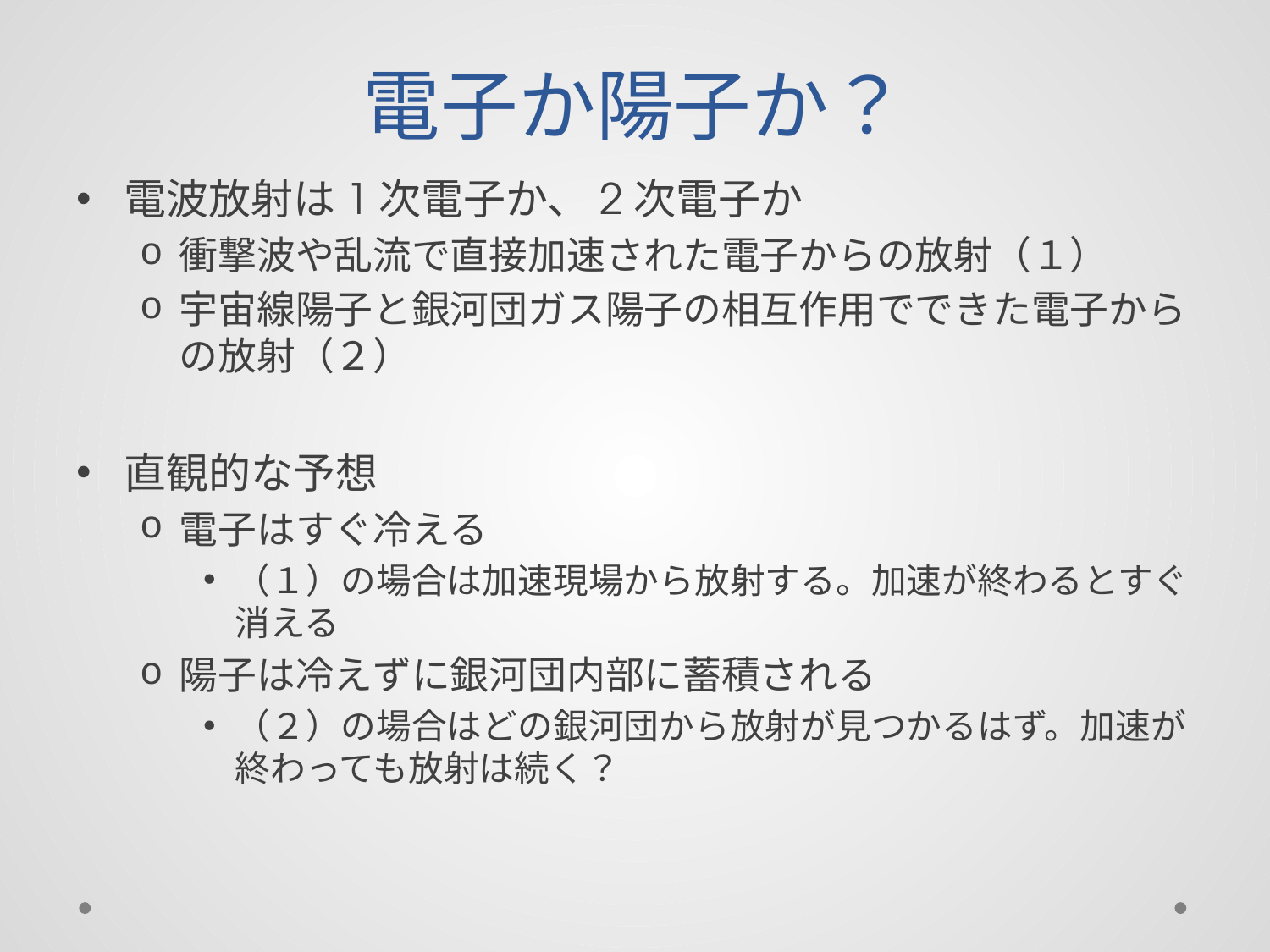

# 電子か陽子か？
電波放射は1次電子か、2次電子か
衝撃波や乱流で直接加速された電子からの放射（１）
宇宙線陽子と銀河団ガス陽子の相互作用でできた電子からの放射（２）

直観的な予想
電子はすぐ冷える
（１）の場合は加速現場から放射する。加速が終わるとすぐ消える
陽子は冷えずに銀河団内部に蓄積される
（２）の場合はどの銀河団から放射が見つかるはず。加速が終わっても放射は続く？